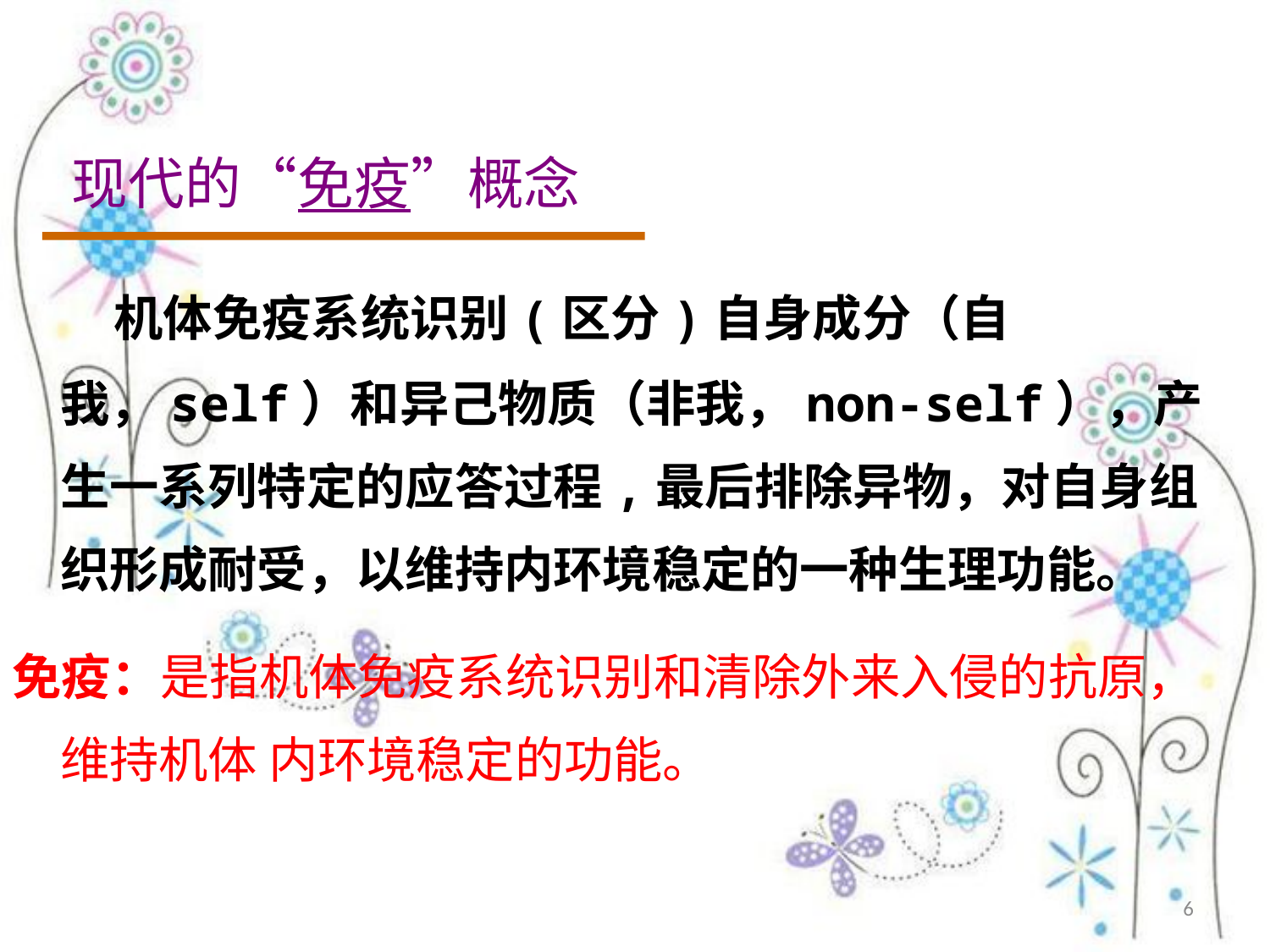

现代的“免疫”概念

      机体免疫系统识别(区分)自身成分（自我，self）和异己物质（非我，non-self），产生一系列特定的应答过程,最后排除异物，对自身组织形成耐受，以维持内环境稳定的一种生理功能。
免疫：是指机体免疫系统识别和清除外来入侵的抗原，维持机体 内环境稳定的功能。
6